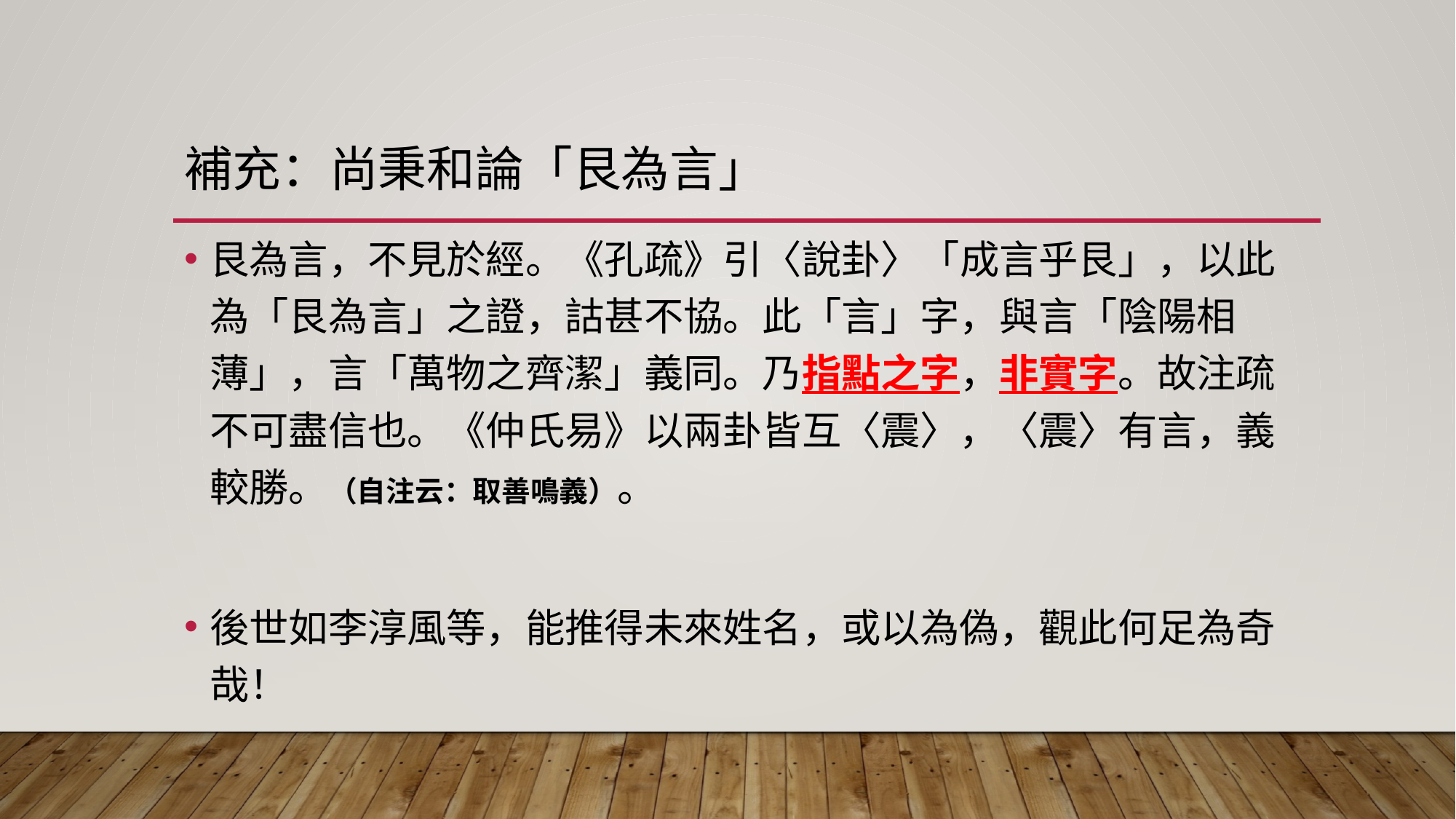

# 補充：尚秉和論「艮為言」
艮為言，不見於經。《孔疏》引〈說卦〉「成言乎艮」，以此為「艮為言」之證，詁甚不協。此「言」字，與言「陰陽相薄」，言「萬物之齊潔」義同。乃指點之字，非實字。故注疏不可盡信也。《仲氏易》以兩卦皆互〈震〉，〈震〉有言，義較勝。（自注云：取善鳴義）。

後世如李淳風等，能推得未來姓名，或以為偽，觀此何足為奇哉！